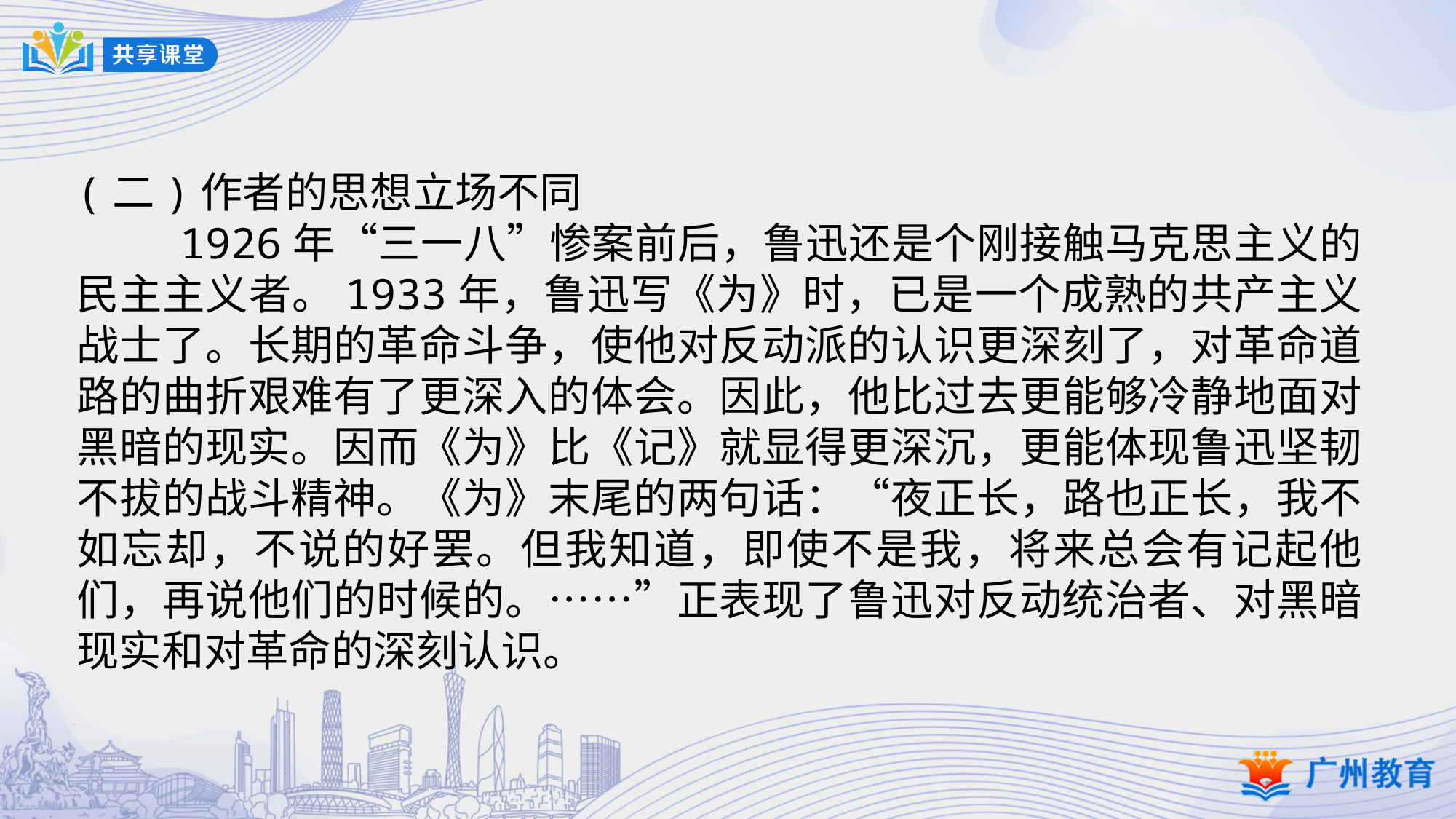

(二)作者的思想立场不同
    1926年“三一八”惨案前后，鲁迅还是个刚接触马克思主义的民主主义者。1933年，鲁迅写《为》时，已是一个成熟的共产主义战士了。长期的革命斗争，使他对反动派的认识更深刻了，对革命道路的曲折艰难有了更深入的体会。因此，他比过去更能够冷静地面对黑暗的现实。因而《为》比《记》就显得更深沉，更能体现鲁迅坚韧不拔的战斗精神。《为》末尾的两句话：“夜正长，路也正长，我不如忘却，不说的好罢。但我知道，即使不是我，将来总会有记起他们，再说他们的时候的。……”正表现了鲁迅对反动统治者、对黑暗现实和对革命的深刻认识。